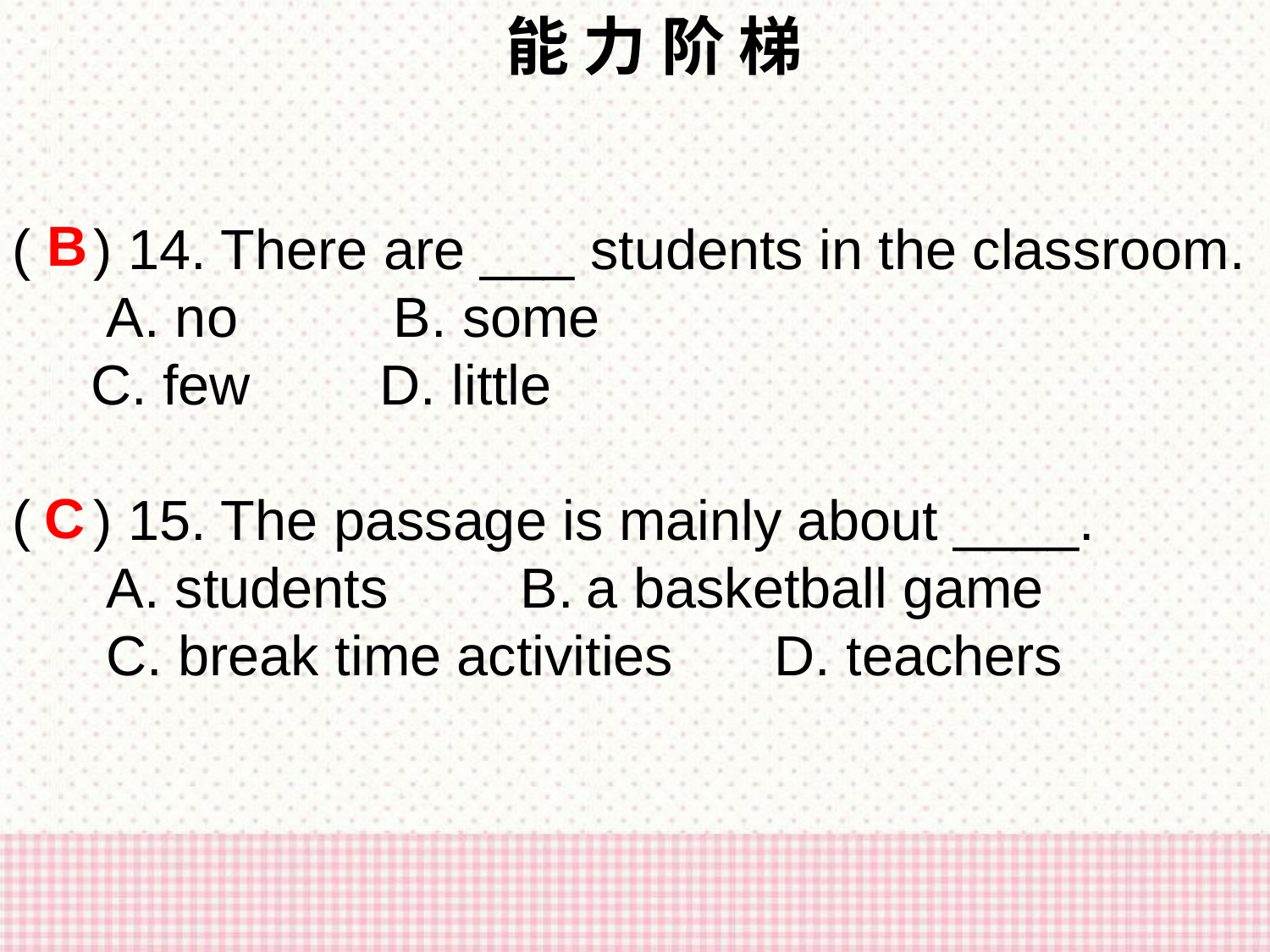

能 力 阶 梯
B
(    ) 14. There are ___ students in the classroom.
      A. no          	B. some
     C. few         D. little

(    ) 15. The passage is mainly about ____.
      A. students  	B. a basketball game
      C. break time activities  	D. teachers
C